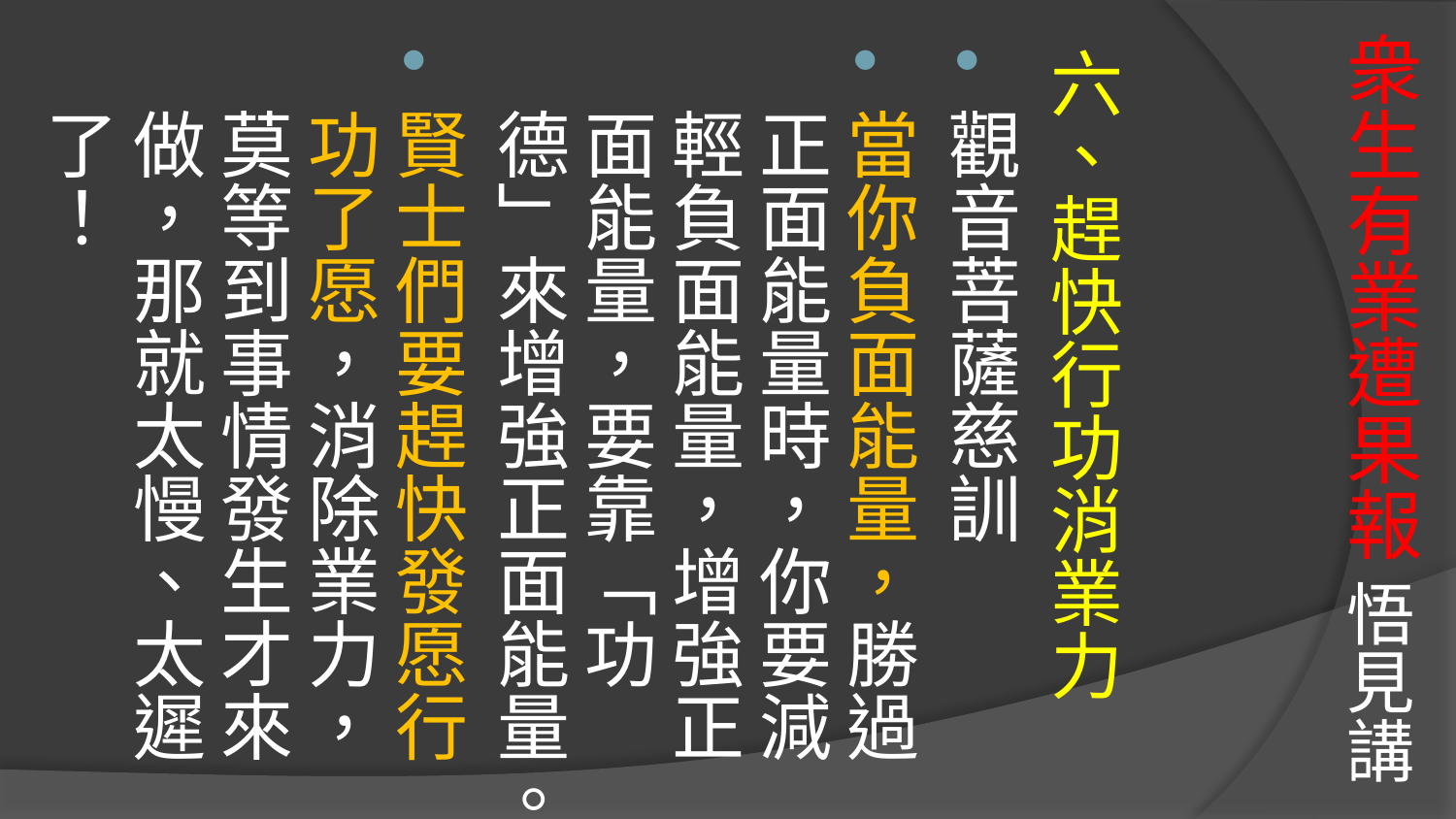

# 衆生有業遭果報 悟見講
六、趕快行功消業力
觀音菩薩慈訓
當你負面能量，勝過正面能量時，你要減輕負面能量，增強正面能量，要靠「功德」來增強正面能量。
賢士們要趕快發愿行功了愿，消除業力，莫等到事情發生才來做，那就太慢、太遲了！